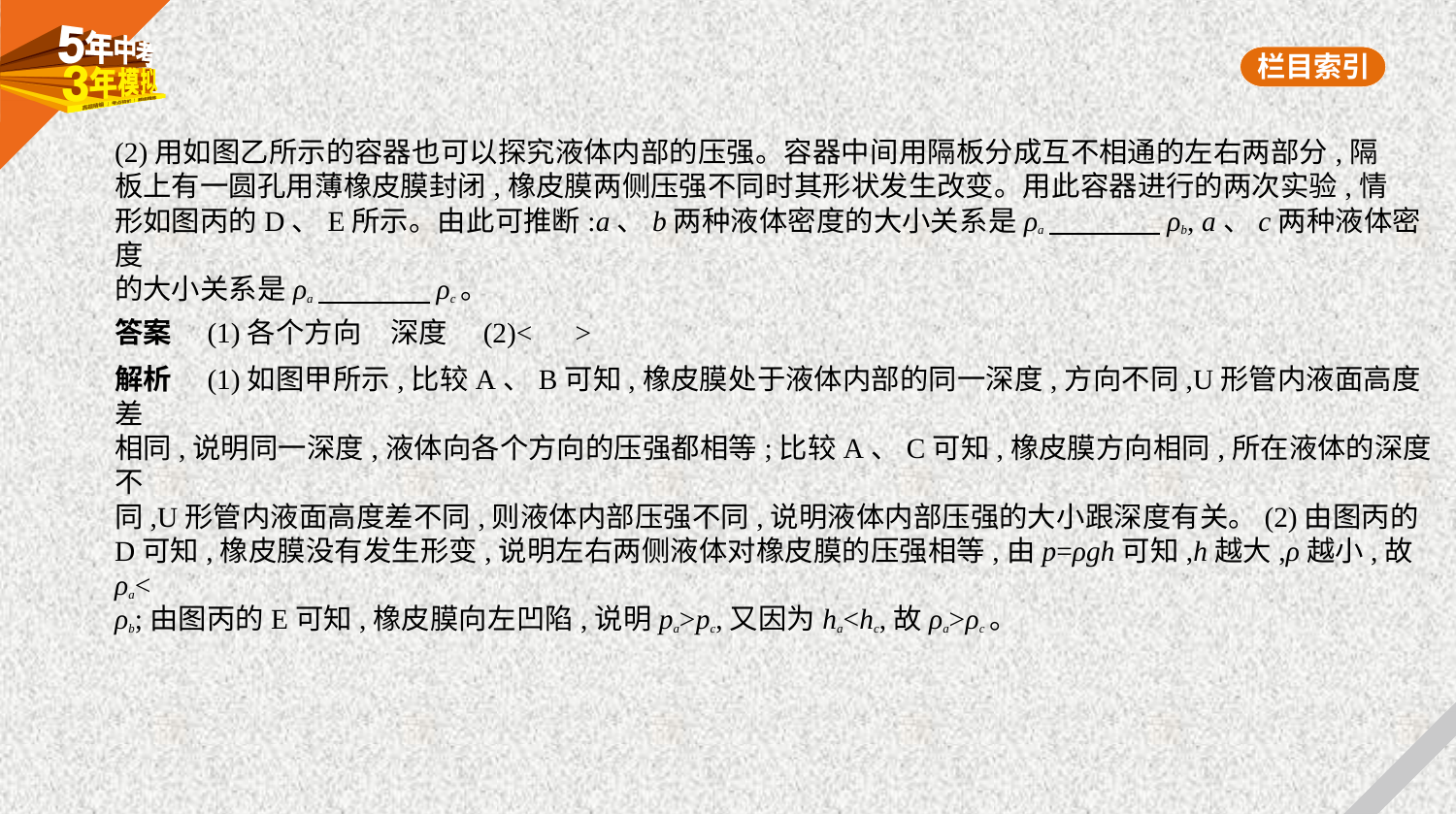

(2)用如图乙所示的容器也可以探究液体内部的压强。容器中间用隔板分成互不相通的左右两部分,隔
板上有一圆孔用薄橡皮膜封闭,橡皮膜两侧压强不同时其形状发生改变。用此容器进行的两次实验,情
形如图丙的D、E所示。由此可推断:a、b两种液体密度的大小关系是ρa　　　    ρb, a、c两种液体密度
的大小关系是ρa　　　    ρc。
答案　(1)各个方向　深度　(2)<　>
解析　(1)如图甲所示,比较A、B可知,橡皮膜处于液体内部的同一深度,方向不同,U形管内液面高度差
相同,说明同一深度,液体向各个方向的压强都相等;比较A、C可知,橡皮膜方向相同,所在液体的深度不
同,U形管内液面高度差不同,则液体内部压强不同,说明液体内部压强的大小跟深度有关。(2)由图丙的
D可知,橡皮膜没有发生形变,说明左右两侧液体对橡皮膜的压强相等,由p=ρgh可知,h越大,ρ越小,故ρa<
ρb;由图丙的E可知,橡皮膜向左凹陷,说明pa>pc,又因为ha<hc,故ρa>ρc。